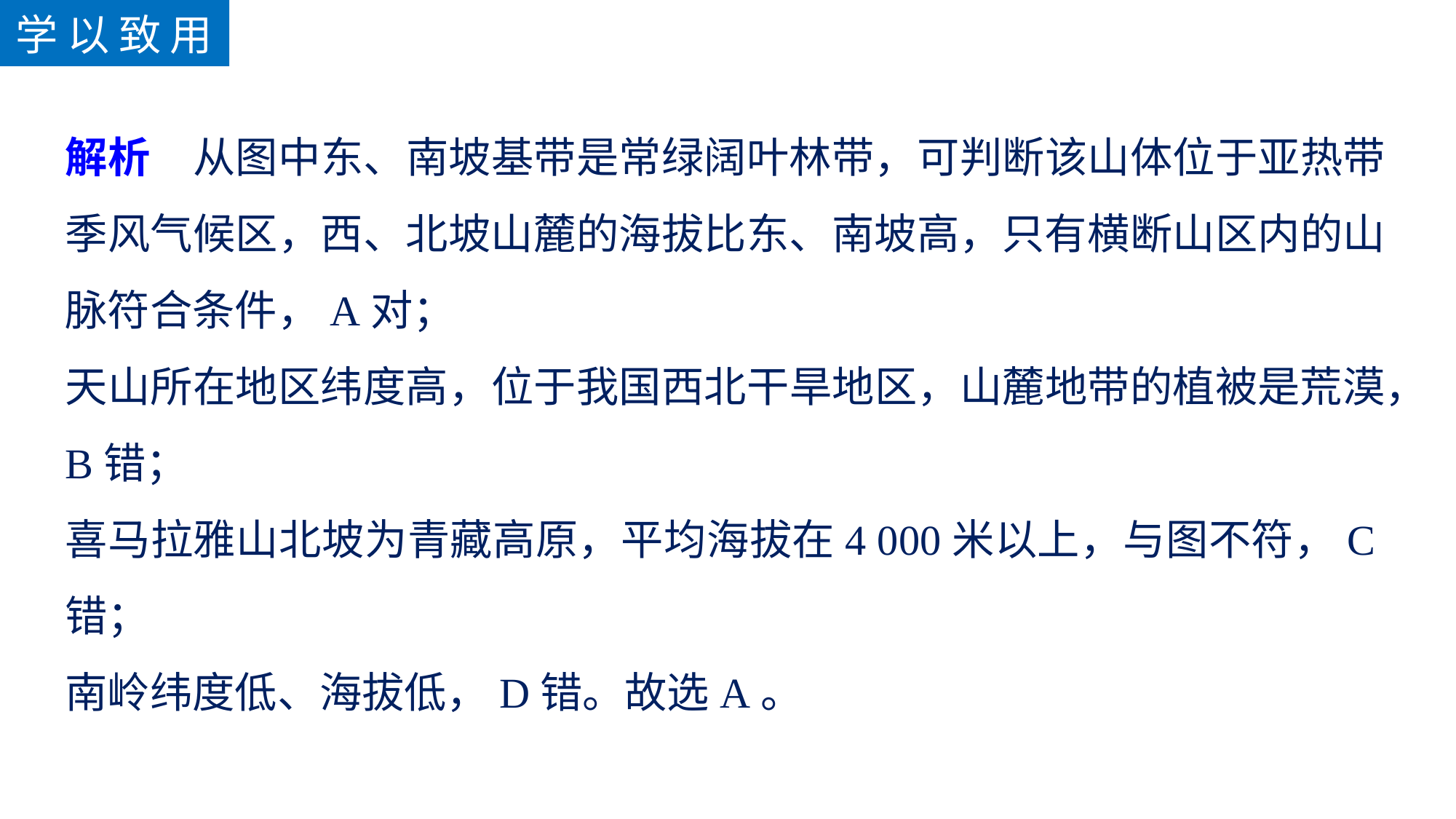

解析　从图中东、南坡基带是常绿阔叶林带，可判断该山体位于亚热带季风气候区，西、北坡山麓的海拔比东、南坡高，只有横断山区内的山脉符合条件，A对；
天山所在地区纬度高，位于我国西北干旱地区，山麓地带的植被是荒漠，B错；
喜马拉雅山北坡为青藏高原，平均海拔在4 000米以上，与图不符，C错；
南岭纬度低、海拔低，D错。故选A。